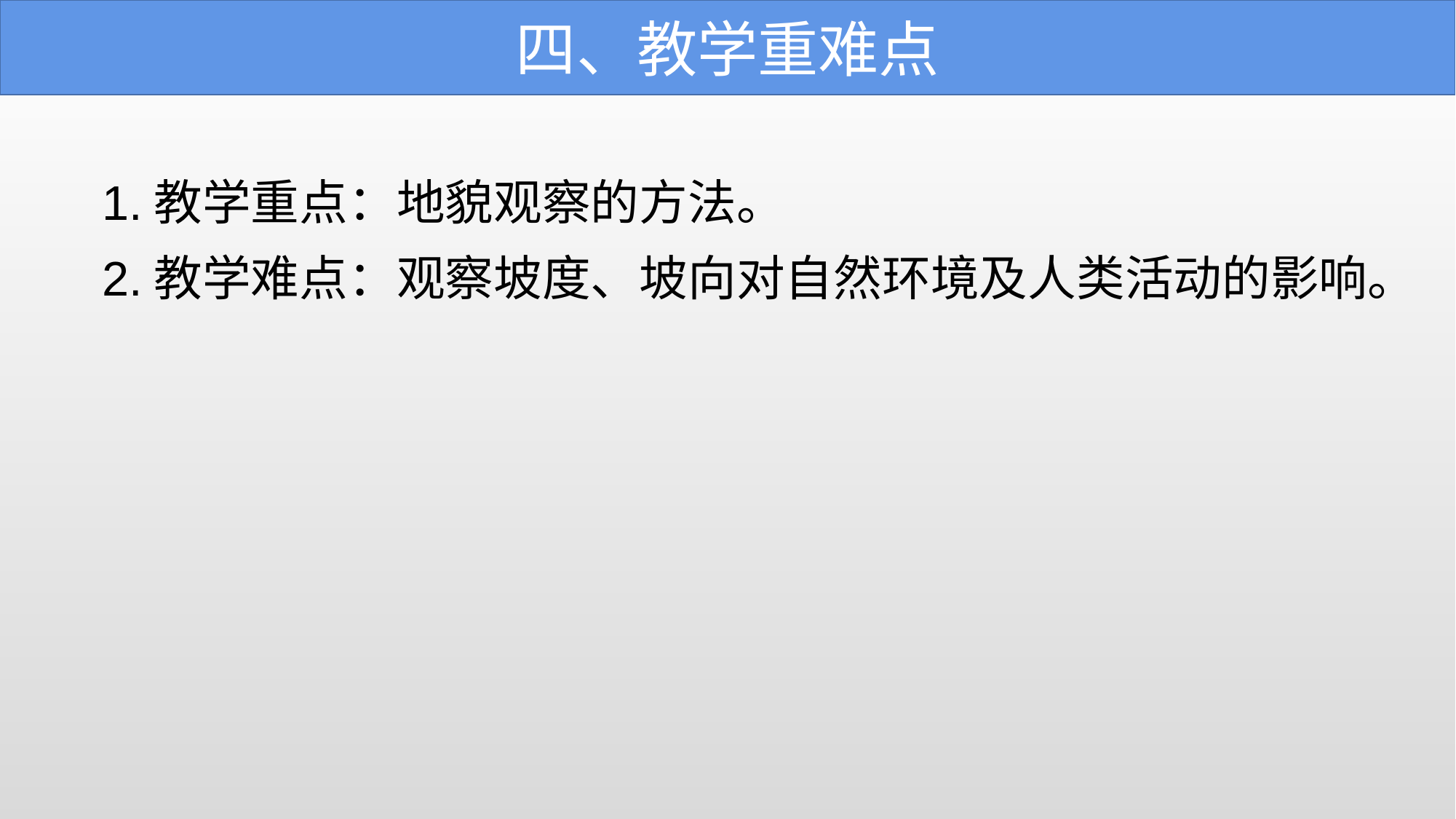

四、教学重难点
1.教学重点：地貌观察的方法。
2.教学难点：观察坡度、坡向对自然环境及人类活动的影响。